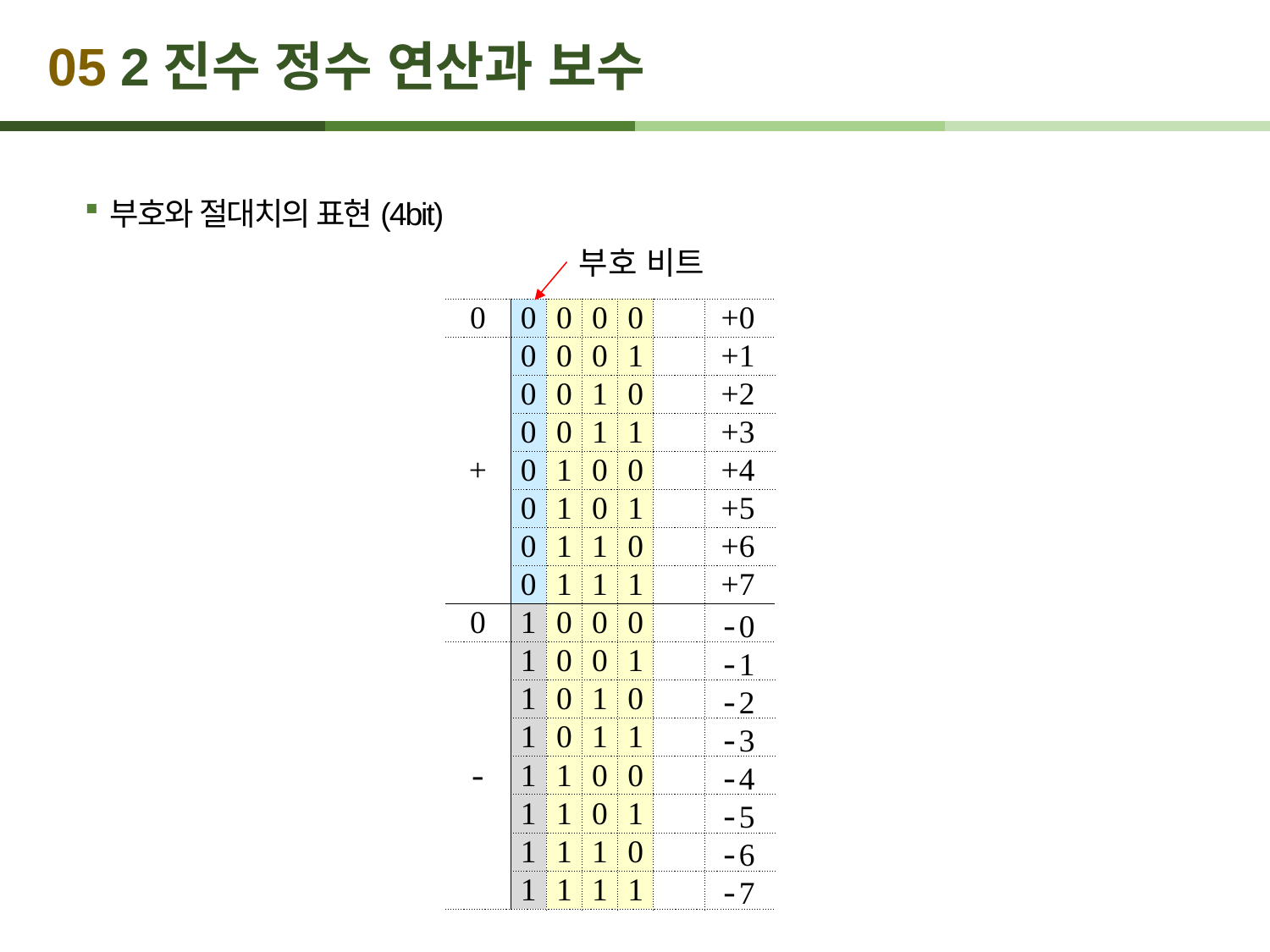

# 05 2진수 정수 연산과 보수

부호와 절대치의 표현(4bit)
부호 비트

| 0 | 0 | 0 | 0 | 0 |  | +0 |
| --- | --- | --- | --- | --- | --- | --- |
| + | 0 | 0 | 0 | 1 |  | +1 |
|  | 0 | 0 | 1 | 0 |  | +2 |
|  | 0 | 0 | 1 | 1 |  | +3 |
|  | 0 | 1 | 0 | 0 |  | +4 |
|  | 0 | 1 | 0 | 1 |  | +5 |
|  | 0 | 1 | 1 | 0 |  | +6 |
|  | 0 | 1 | 1 | 1 |  | +7 |
| 0 | 1 | 0 | 0 | 0 |  | -0 |
| - | 1 | 0 | 0 | 1 |  | -1 |
|  | 1 | 0 | 1 | 0 |  | -2 |
|  | 1 | 0 | 1 | 1 |  | -3 |
|  | 1 | 1 | 0 | 0 |  | -4 |
|  | 1 | 1 | 0 | 1 |  | -5 |
|  | 1 | 1 | 1 | 0 |  | -6 |
|  | 1 | 1 | 1 | 1 |  | -7 |